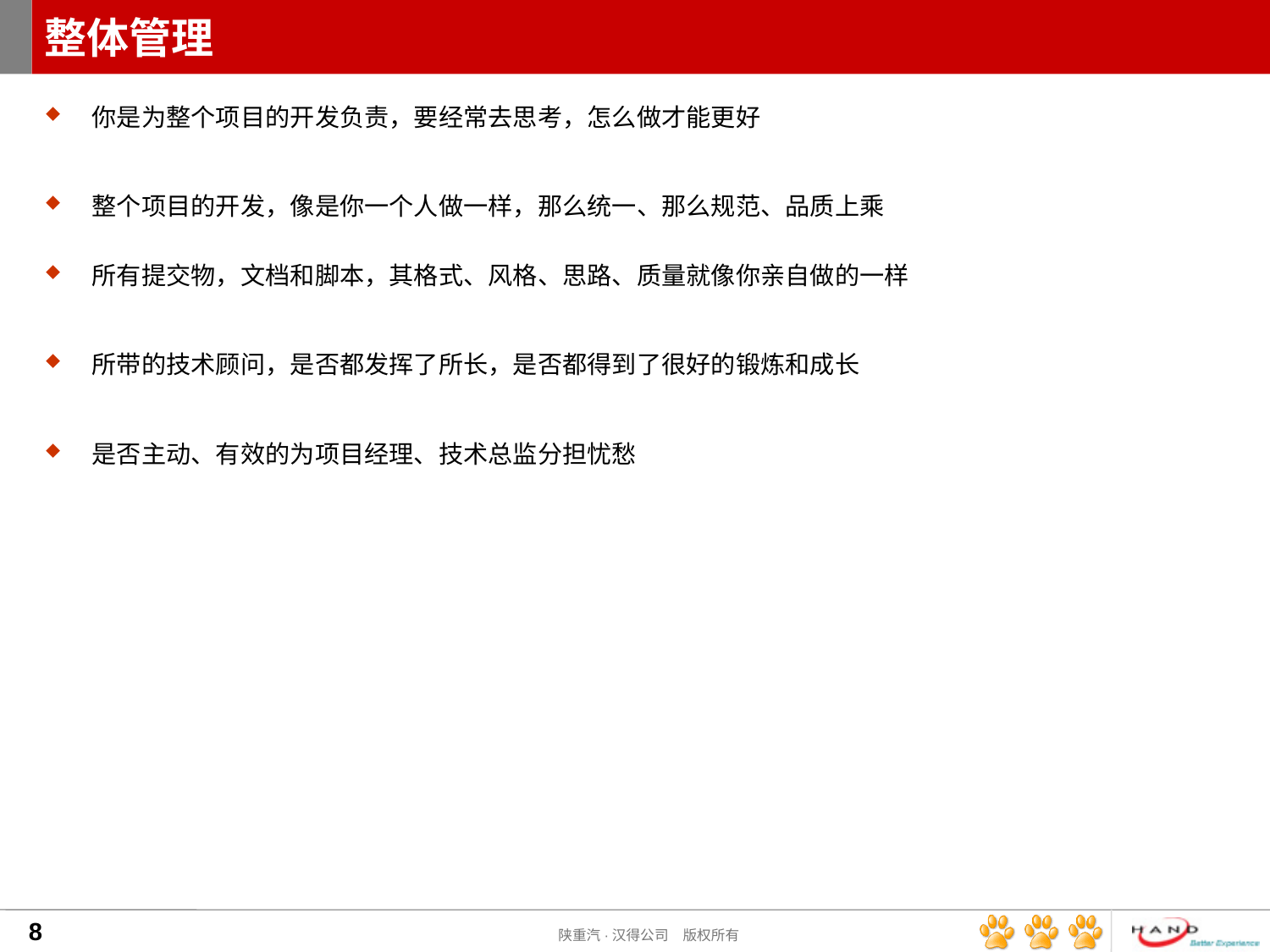

# 整体管理
你是为整个项目的开发负责，要经常去思考，怎么做才能更好

整个项目的开发，像是你一个人做一样，那么统一、那么规范、品质上乘

所有提交物，文档和脚本，其格式、风格、思路、质量就像你亲自做的一样

所带的技术顾问，是否都发挥了所长，是否都得到了很好的锻炼和成长

是否主动、有效的为项目经理、技术总监分担忧愁
8